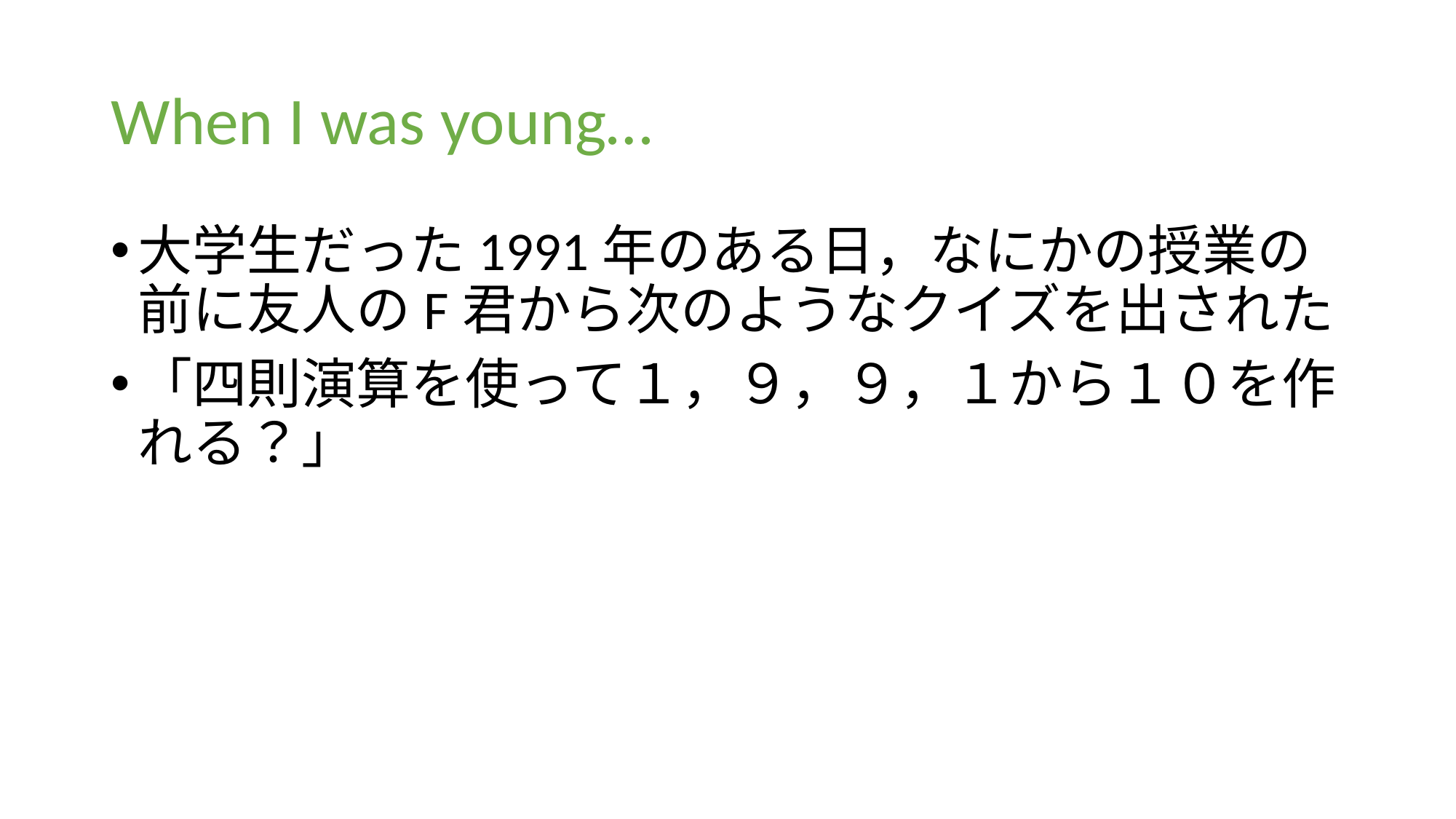

# When I was young…
大学生だった1991年のある日，なにかの授業の前に友人のF君から次のようなクイズを出された
「四則演算を使って１，９，９，１から１０を作れる？」